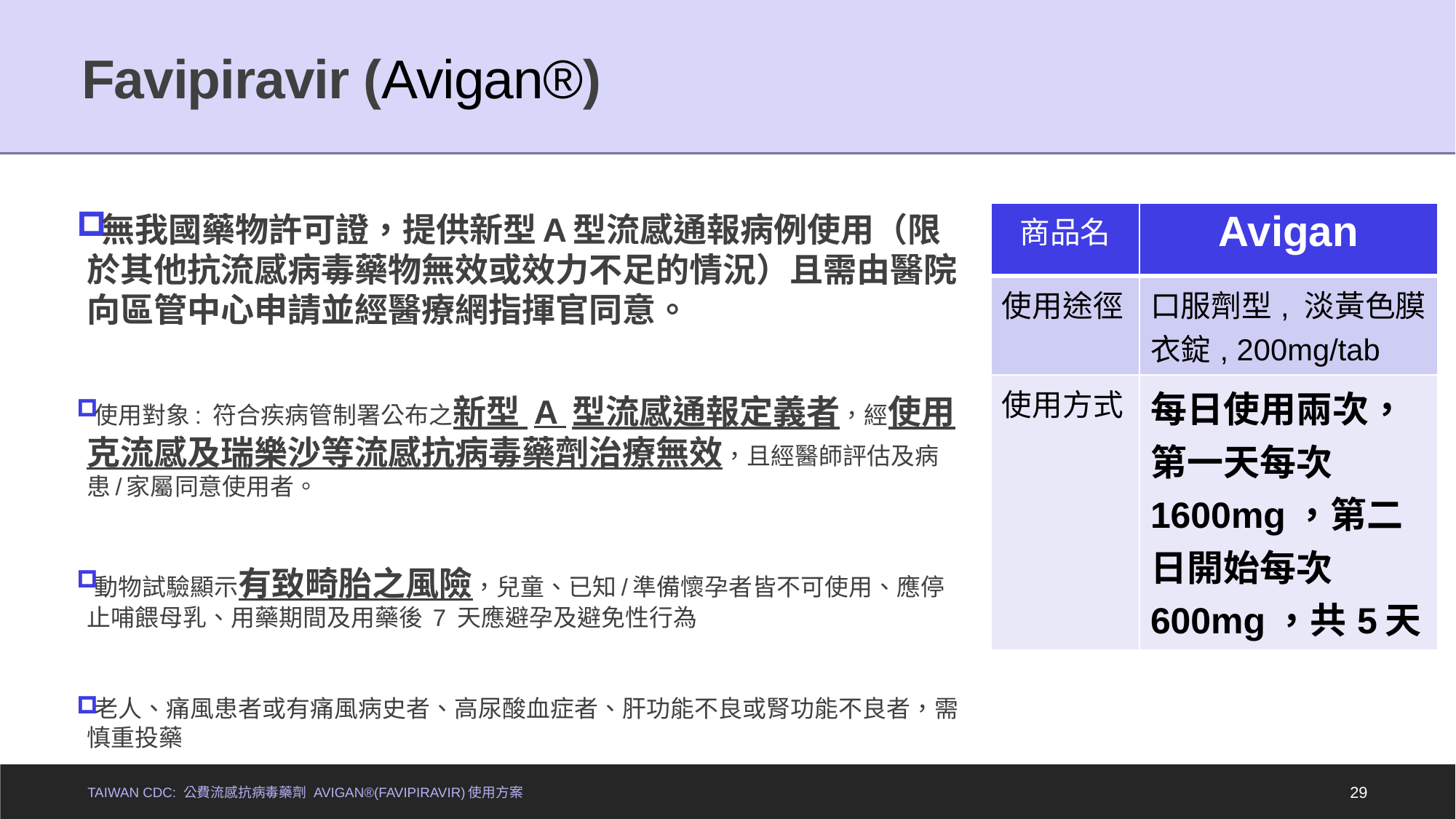

# Favipiravir (Avigan®)
無我國藥物許可證，提供新型A型流感通報病例使用（限於其他抗流感病毒藥物無效或效力不足的情況）且需由醫院向區管中心申請並經醫療網指揮官同意。

使用對象: 符合疾病管制署公布之新型 A 型流感通報定義者，經使用克流感及瑞樂沙等流感抗病毒藥劑治療無效，且經醫師評估及病患/家屬同意使用者。

動物試驗顯示有致畸胎之風險，兒童、已知/準備懷孕者皆不可使用、應停止哺餵母乳、用藥期間及用藥後 7 天應避孕及避免性行為

老人、痛風患者或有痛風病史者、高尿酸血症者、肝功能不良或腎功能不良者，需慎重投藥
| 商品名 | Avigan |
| --- | --- |
| 使用途徑 | 口服劑型, 淡黃色膜衣錠, 200mg/tab |
| 使用方式 | 每日使用兩次，第一天每次1600mg，第二日開始每次600mg，共5天 |
Taiwan CDC: 公費流感抗病毒藥劑 Avigan®(Favipiravir)使用方案
29